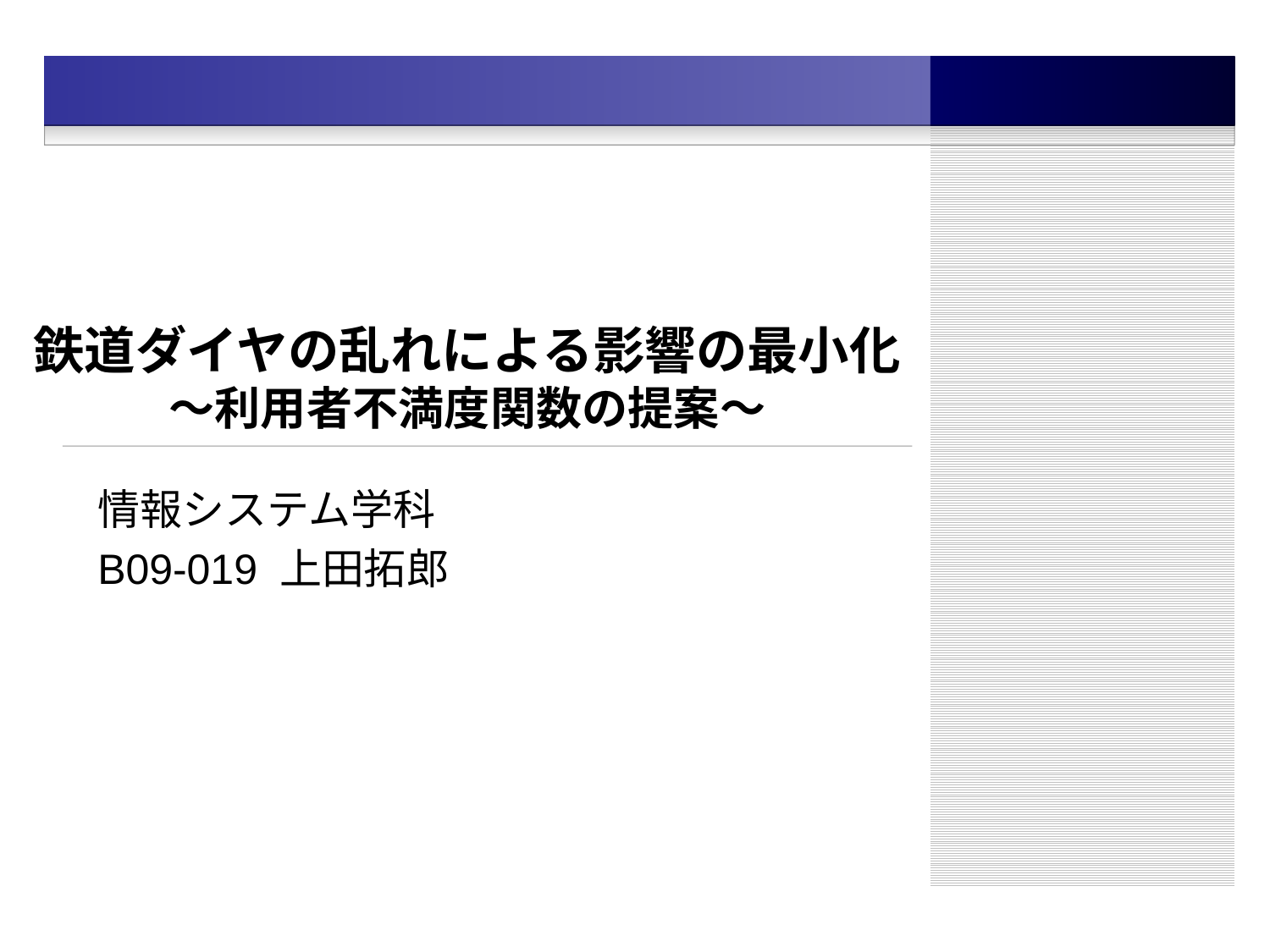

# 鉄道ダイヤの乱れによる影響の最小化 ～利用者不満度関数の提案～
情報システム学科
B09-019 上田拓郎